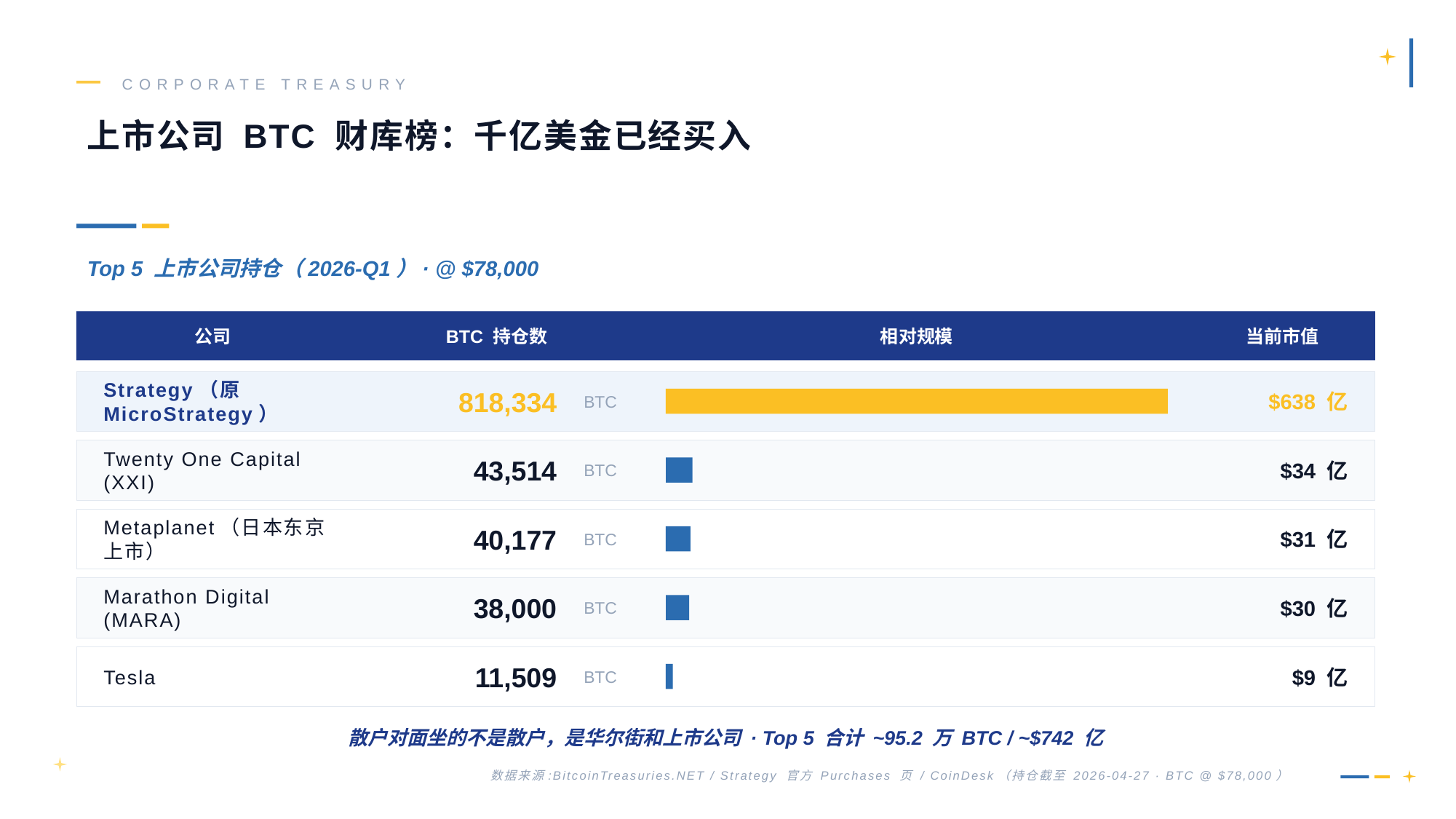

CORPORATE TREASURY

上市公司 BTC 财库榜：千亿美金已经买入

Top 5 上市公司持仓（2026-Q1）· @ $78,000

公司
BTC 持仓数
相对规模
当前市值

Strategy（原 MicroStrategy）
818,334
BTC
$638 亿

Twenty One Capital (XXI)
43,514
BTC
$34 亿

Metaplanet（日本东京上市）
40,177
BTC
$31 亿

Marathon Digital (MARA)
38,000
BTC
$30 亿

Tesla
11,509
BTC
$9 亿

散户对面坐的不是散户，是华尔街和上市公司 · Top 5 合计 ~95.2 万 BTC / ~$742 亿

数据来源:BitcoinTreasuries.NET / Strategy 官方 Purchases 页 / CoinDesk（持仓截至 2026-04-27 · BTC @ $78,000）